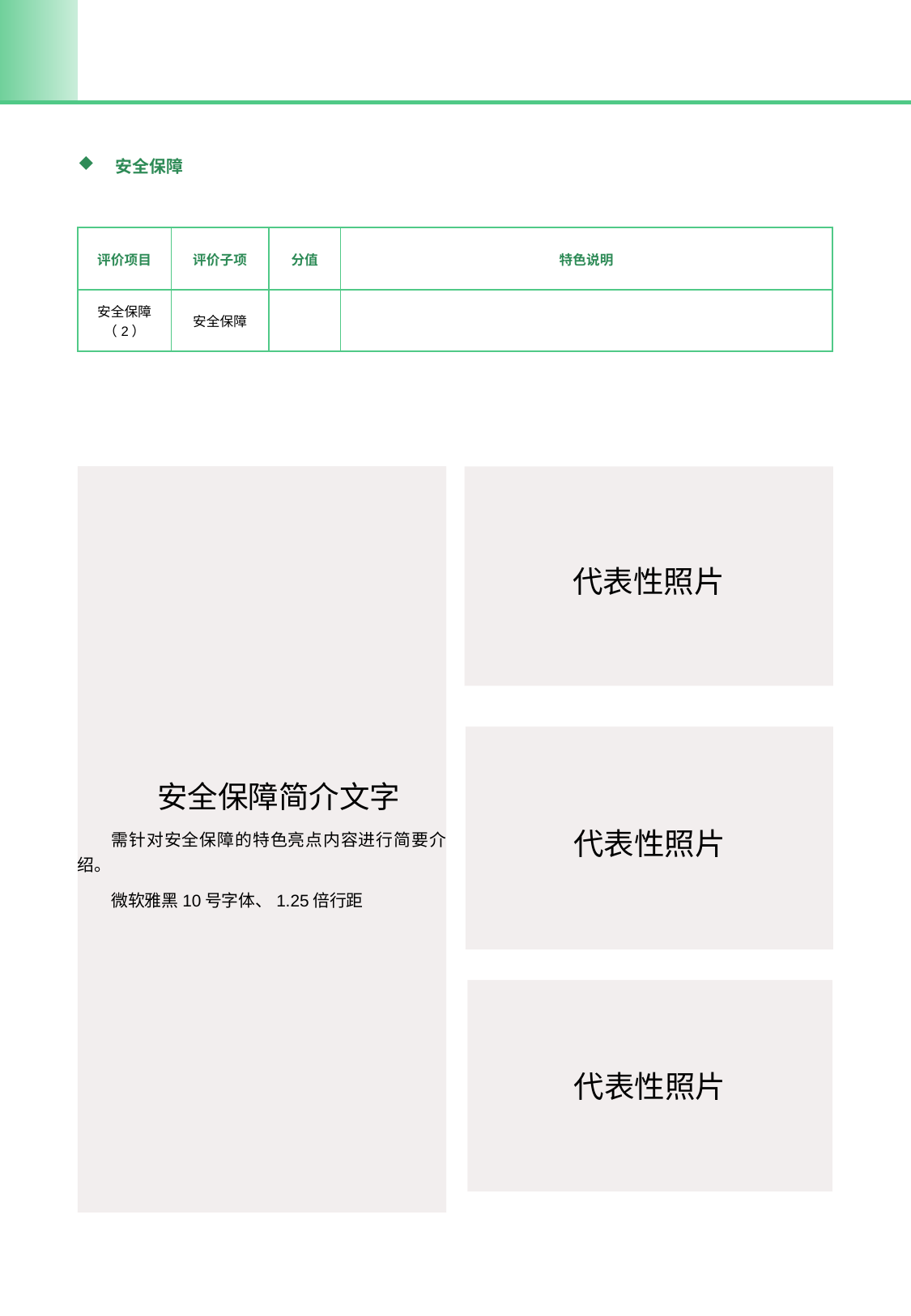

安全保障
| 评价项目 | 评价子项 | 分值 | 特色说明 |
| --- | --- | --- | --- |
| 安全保障（2） | 安全保障 |  |  |
安全保障简介文字
需针对安全保障的特色亮点内容进行简要介绍。
微软雅黑10号字体、1.25倍行距
代表性照片
代表性照片
代表性照片